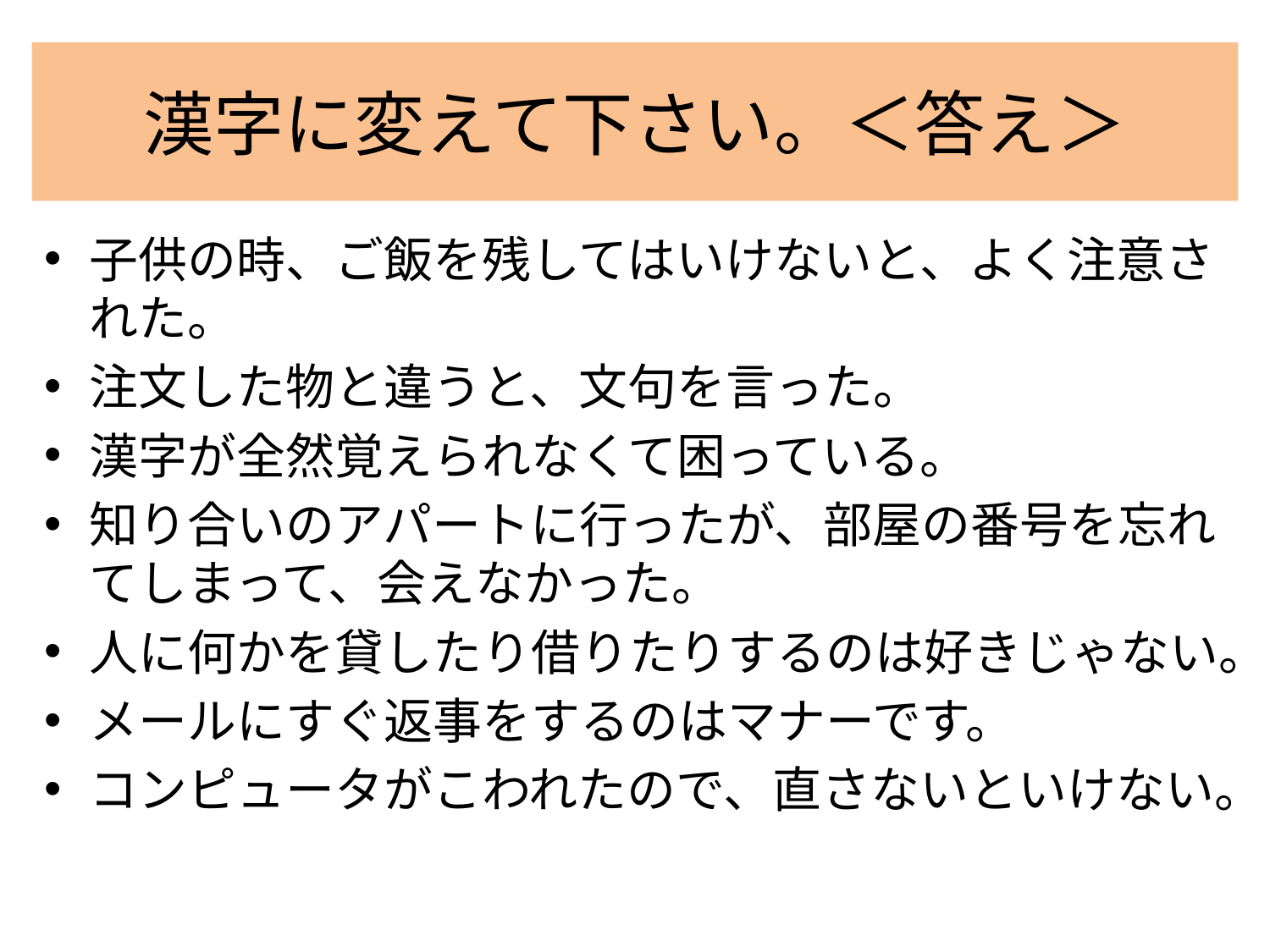

# 漢字に変えて下さい。＜答え＞
子供の時、ご飯を残してはいけないと、よく注意された。
注文した物と違うと、文句を言った。
漢字が全然覚えられなくて困っている。
知り合いのアパートに行ったが、部屋の番号を忘れてしまって、会えなかった。
人に何かを貸したり借りたりするのは好きじゃない。
メールにすぐ返事をするのはマナーです。
コンピュータがこわれたので、直さないといけない。